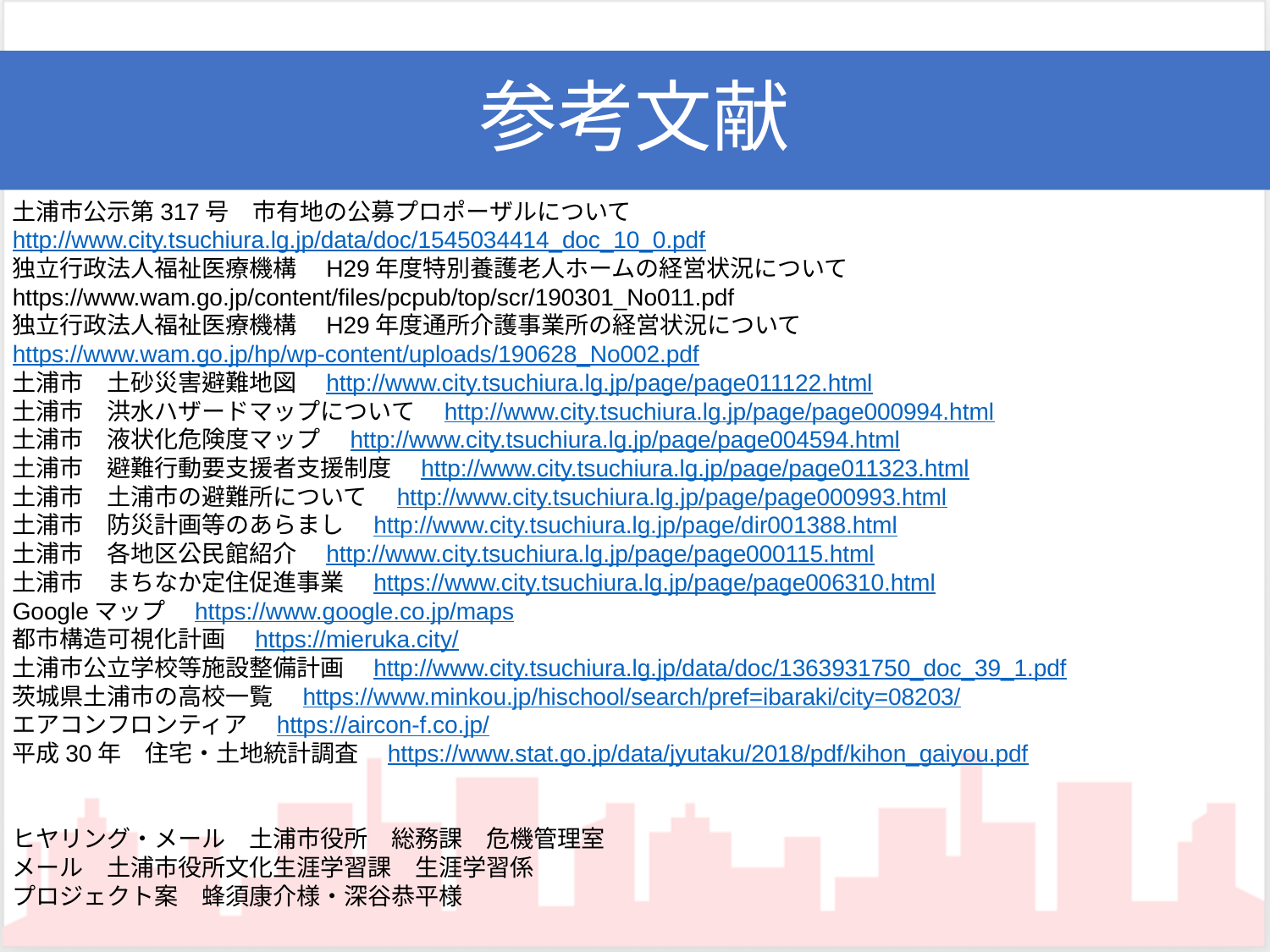

# 参考文献
土浦市公示第317号　市有地の公募プロポーザルについて
http://www.city.tsuchiura.lg.jp/data/doc/1545034414_doc_10_0.pdf
独立行政法人福祉医療機構　H29年度特別養護老人ホームの経営状況について
https://www.wam.go.jp/content/files/pcpub/top/scr/190301_No011.pdf
独立行政法人福祉医療機構　H29年度通所介護事業所の経営状況について
https://www.wam.go.jp/hp/wp-content/uploads/190628_No002.pdf
土浦市　土砂災害避難地図　http://www.city.tsuchiura.lg.jp/page/page011122.html
土浦市　洪水ハザードマップについて　http://www.city.tsuchiura.lg.jp/page/page000994.html
土浦市　液状化危険度マップ　http://www.city.tsuchiura.lg.jp/page/page004594.html
土浦市　避難行動要支援者支援制度　http://www.city.tsuchiura.lg.jp/page/page011323.html
土浦市　土浦市の避難所について　http://www.city.tsuchiura.lg.jp/page/page000993.html
土浦市　防災計画等のあらまし　http://www.city.tsuchiura.lg.jp/page/dir001388.html
土浦市　各地区公民館紹介　http://www.city.tsuchiura.lg.jp/page/page000115.html
土浦市　まちなか定住促進事業　https://www.city.tsuchiura.lg.jp/page/page006310.html
Googleマップ　https://www.google.co.jp/maps
都市構造可視化計画　https://mieruka.city/
土浦市公立学校等施設整備計画　http://www.city.tsuchiura.lg.jp/data/doc/1363931750_doc_39_1.pdf
茨城県土浦市の高校一覧　https://www.minkou.jp/hischool/search/pref=ibaraki/city=08203/
エアコンフロンティア　https://aircon-f.co.jp/
平成30年　住宅・土地統計調査　https://www.stat.go.jp/data/jyutaku/2018/pdf/kihon_gaiyou.pdf

ヒヤリング・メール　土浦市役所　総務課　危機管理室
メール　土浦市役所文化生涯学習課　生涯学習係
プロジェクト案　蜂須康介様・深谷恭平様